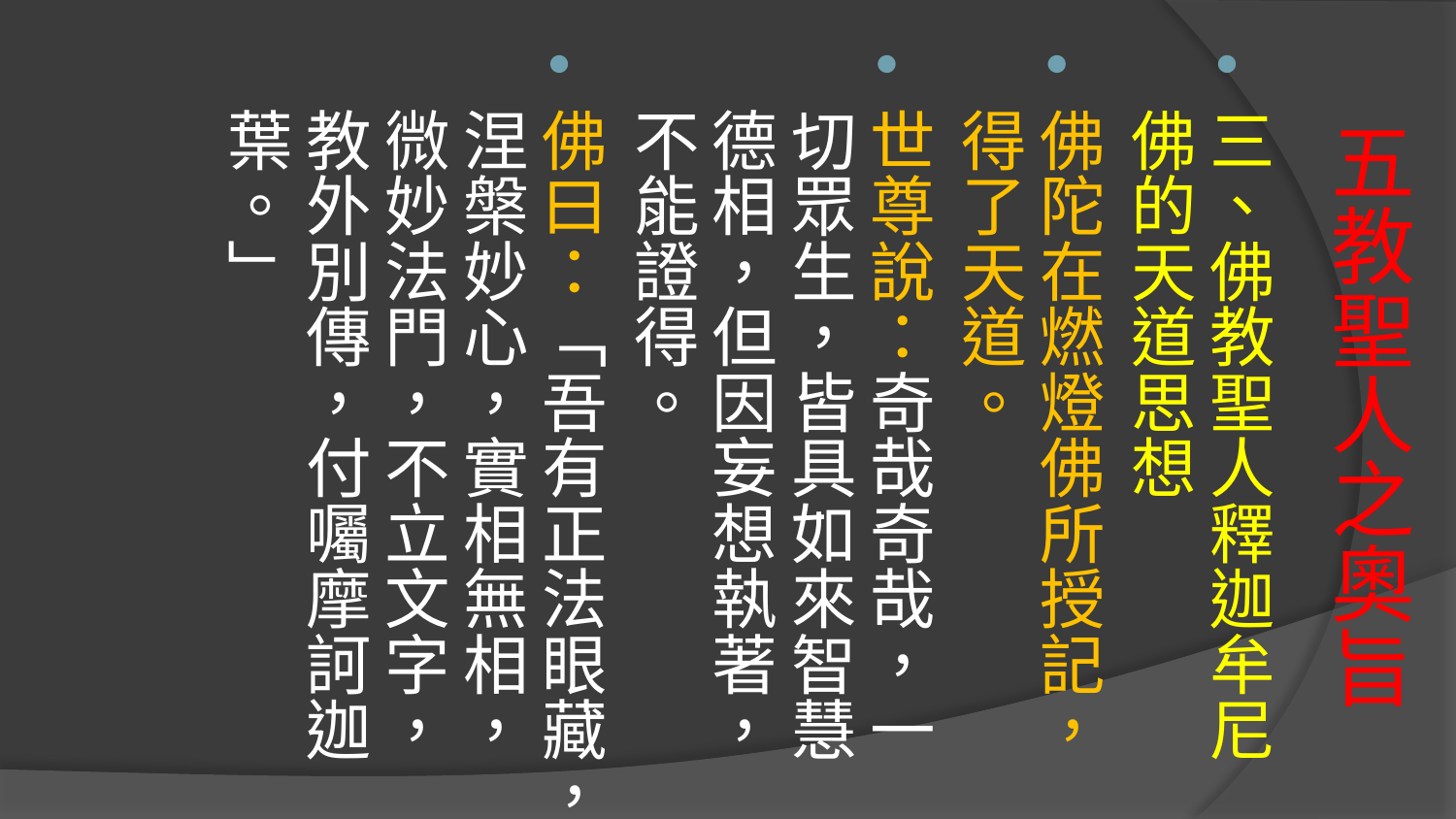

三、佛教聖人釋迦牟尼佛的天道思想
佛陀在燃燈佛所授記，得了天道。
世尊說：奇哉奇哉，一切眾生，皆具如來智慧德相，但因妄想執著，不能證得。
佛曰：「吾有正法眼藏，涅槃妙心，實相無相，微妙法門，不立文字，教外別傳，付囑摩訶迦葉。」

# 五教聖人之奧旨